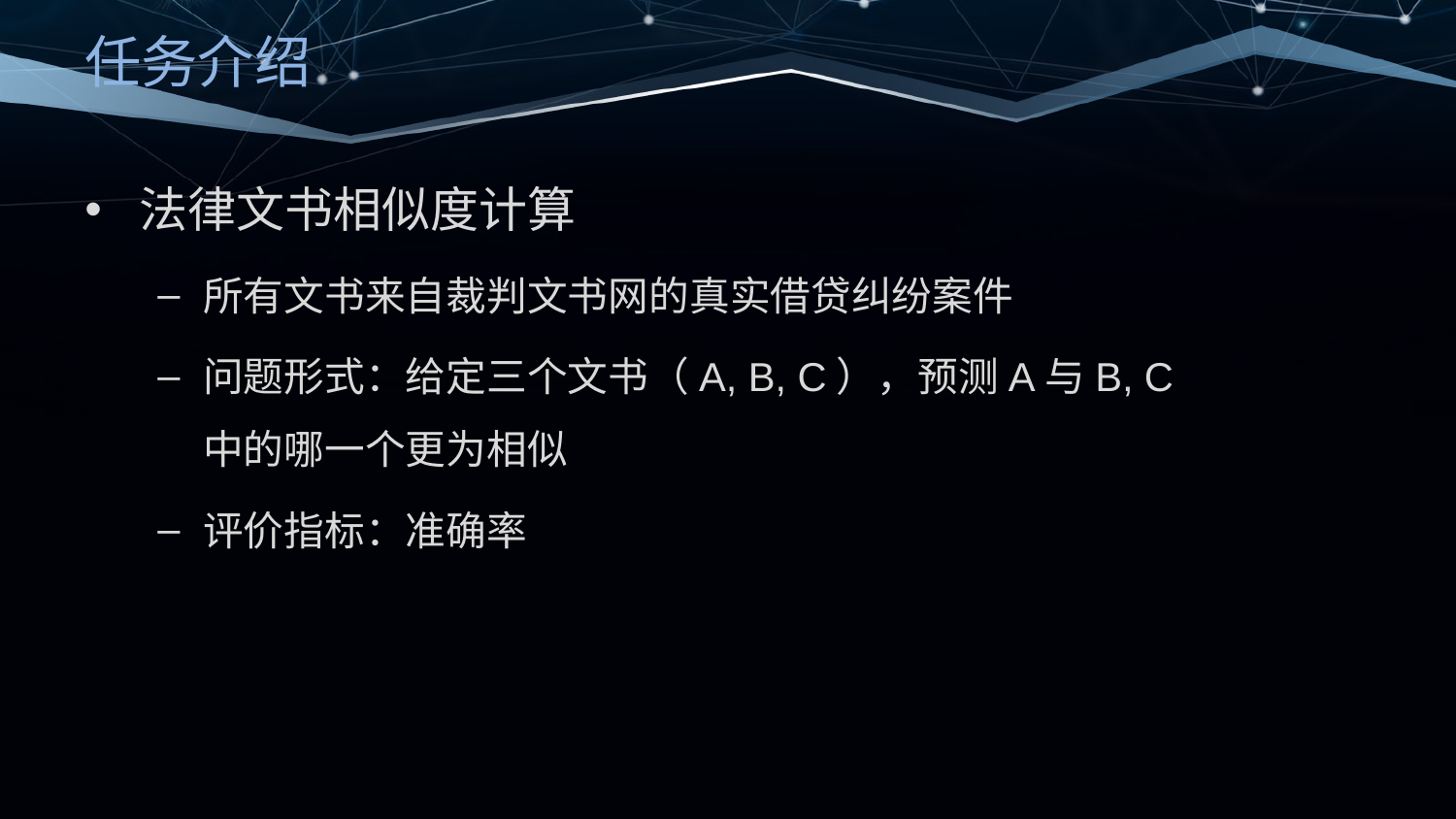

# 任务介绍
法律文书相似度计算
所有文书来自裁判文书网的真实借贷纠纷案件
问题形式：给定三个文书（A, B, C），预测A与B, C中的哪一个更为相似
评价指标：准确率